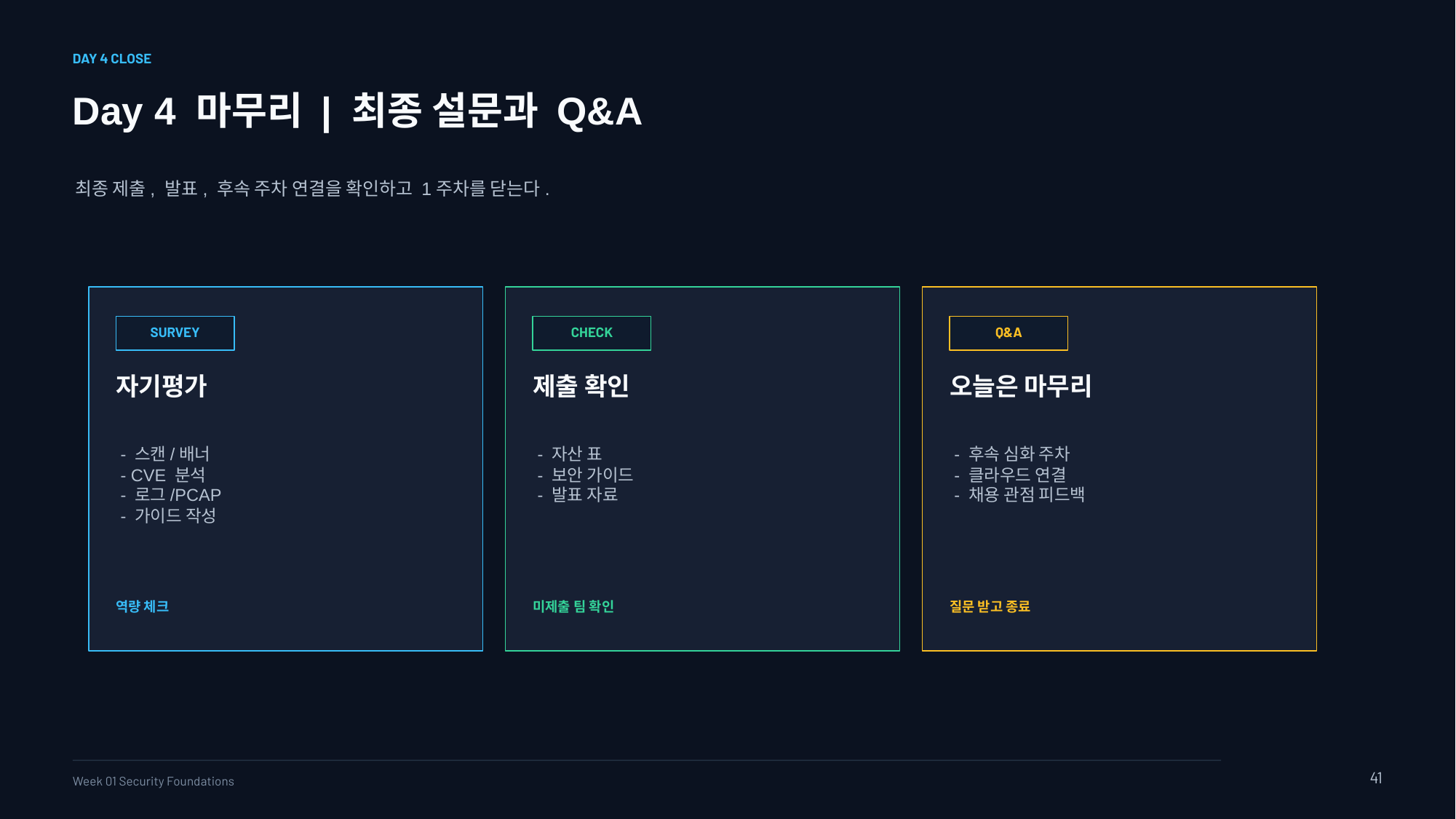

DAY 4 CLOSE
Day 4 마무리 | 최종 설문과 Q&A
최종 제출, 발표, 후속 주차 연결을 확인하고 1주차를 닫는다.

SURVEY
CHECK
Q&A
자기평가
제출 확인
오늘은 마무리
- 스캔/배너
- CVE 분석
- 로그/PCAP
- 가이드 작성
- 자산 표
- 보안 가이드
- 발표 자료
- 후속 심화 주차
- 클라우드 연결
- 채용 관점 피드백
역량 체크
미제출 팀 확인
질문 받고 종료

41
Week 01 Security Foundations